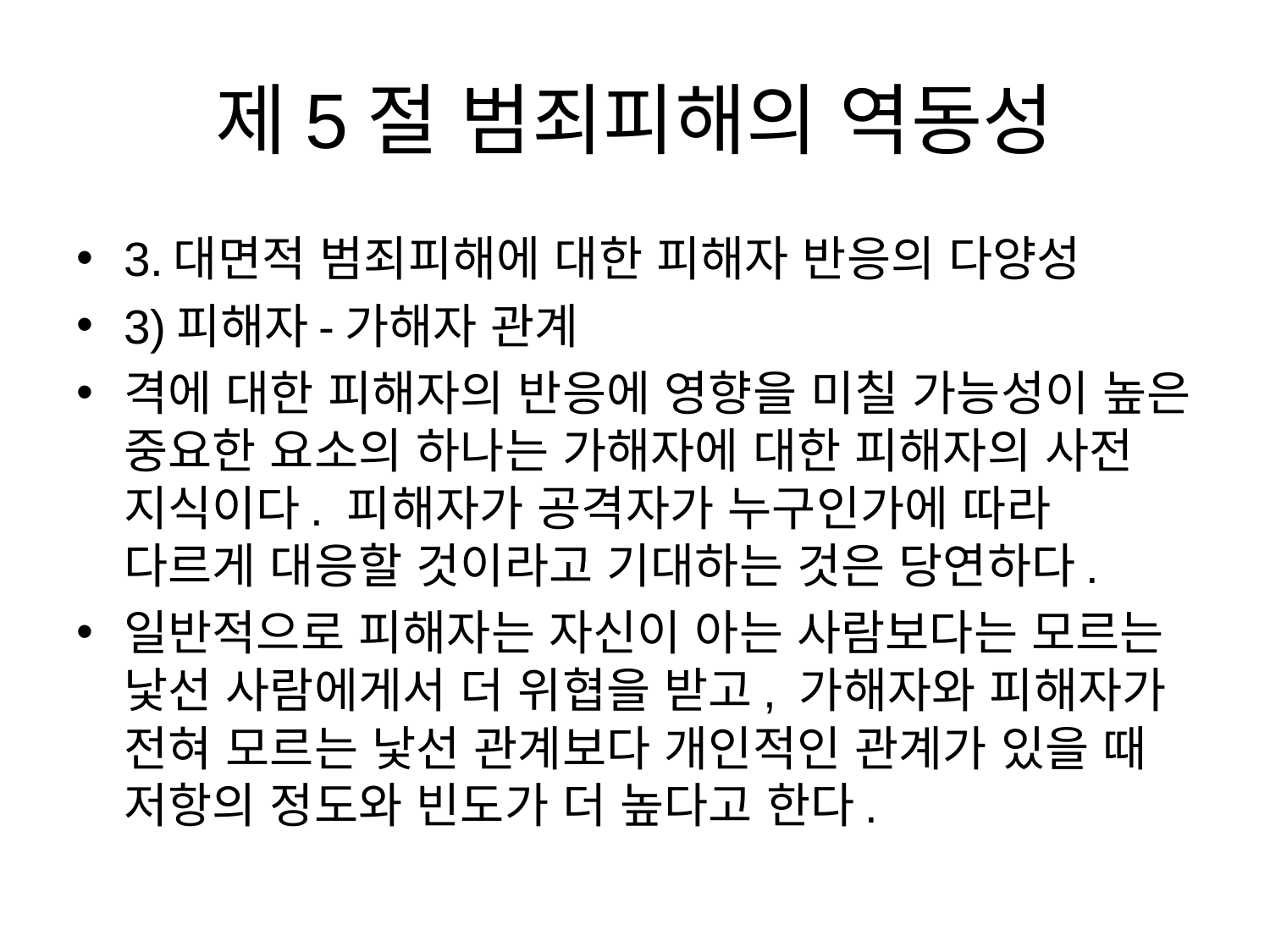

# 제5절 범죄피해의 역동성
3.대면적 범죄피해에 대한 피해자 반응의 다양성
3)피해자-가해자 관계
격에 대한 피해자의 반응에 영향을 미칠 가능성이 높은 중요한 요소의 하나는 가해자에 대한 피해자의 사전 지식이다. 피해자가 공격자가 누구인가에 따라 다르게 대응할 것이라고 기대하는 것은 당연하다.
일반적으로 피해자는 자신이 아는 사람보다는 모르는 낯선 사람에게서 더 위협을 받고, 가해자와 피해자가 전혀 모르는 낯선 관계보다 개인적인 관계가 있을 때 저항의 정도와 빈도가 더 높다고 한다.